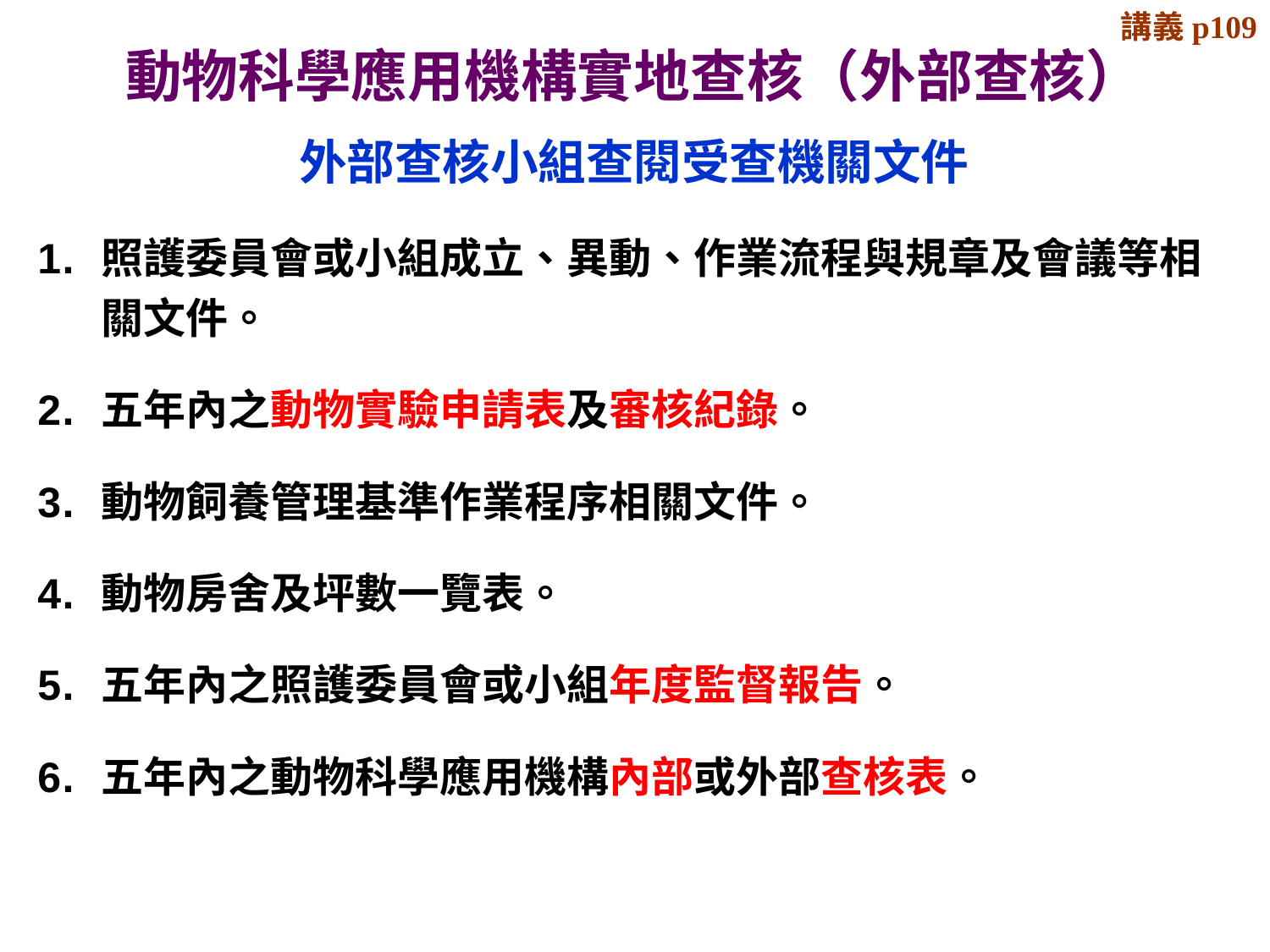

講義p109
# 動物科學應用機構實地查核（外部查核）
外部查核小組查閱受查機關文件
照護委員會或小組成立、異動、作業流程與規章及會議等相關文件。
五年內之動物實驗申請表及審核紀錄。
動物飼養管理基準作業程序相關文件。
動物房舍及坪數一覽表。
五年內之照護委員會或小組年度監督報告。
五年內之動物科學應用機構內部或外部查核表。